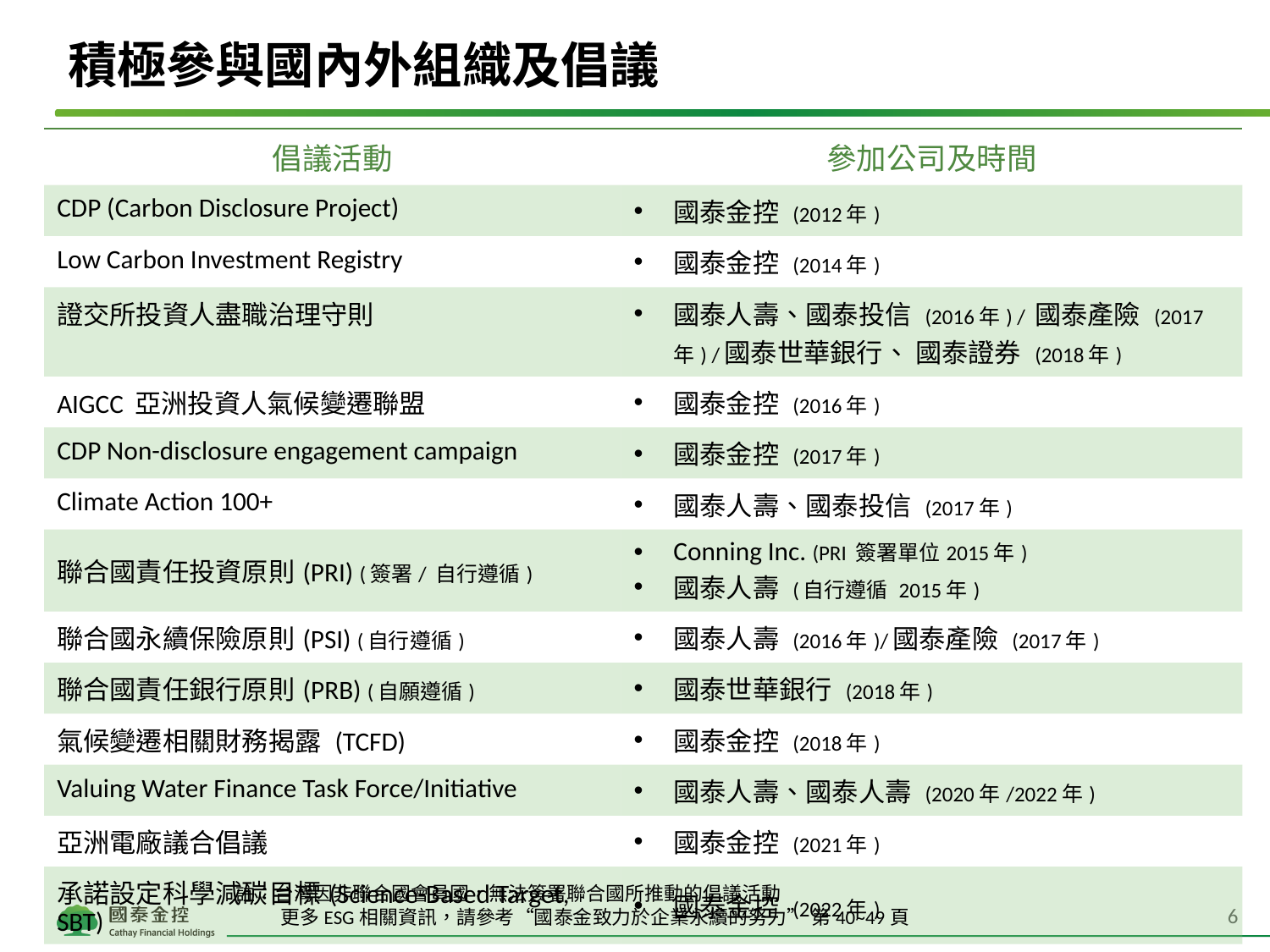

# 積極參與國內外組織及倡議
| 倡議活動 | 參加公司及時間 |
| --- | --- |
| CDP (Carbon Disclosure Project) | 國泰金控 (2012年) |
| Low Carbon Investment Registry | 國泰金控 (2014年) |
| 證交所投資人盡職治理守則 | 國泰人壽、國泰投信 (2016年) / 國泰產險 (2017年) /國泰世華銀行、 國泰證券 (2018年) |
| AIGCC 亞洲投資人氣候變遷聯盟 | 國泰金控 (2016年) |
| CDP Non-disclosure engagement campaign | 國泰金控 (2017年) |
| Climate Action 100+ | 國泰人壽、國泰投信 (2017年) |
| 聯合國責任投資原則(PRI) (簽署/ 自行遵循) | Conning Inc. (PRI 簽署單位2015年) 國泰人壽 (自行遵循 2015年) |
| 聯合國永續保險原則(PSI) (自行遵循) | 國泰人壽 (2016年)/國泰產險 (2017年) |
| 聯合國責任銀行原則(PRB) (自願遵循) | 國泰世華銀行 (2018年) |
| 氣候變遷相關財務揭露 (TCFD) | 國泰金控 (2018年) |
| Valuing Water Finance Task Force/Initiative | 國泰人壽、國泰人壽 (2020年/2022年) |
| 亞洲電廠議合倡議 | 國泰金控 (2021年) |
| 承諾設定科學減碳目標(Science-Based Target, SBT) | 國泰金控 (2022年) |
| 成為RE100企業會員 | 國泰金控 (2022年) |
註：台灣因非聯合國會員國，無法簽署聯合國所推動的倡議活動
         更多ESG相關資訊，請參考“國泰金致力於企業永續的努力” 第40~49頁
6